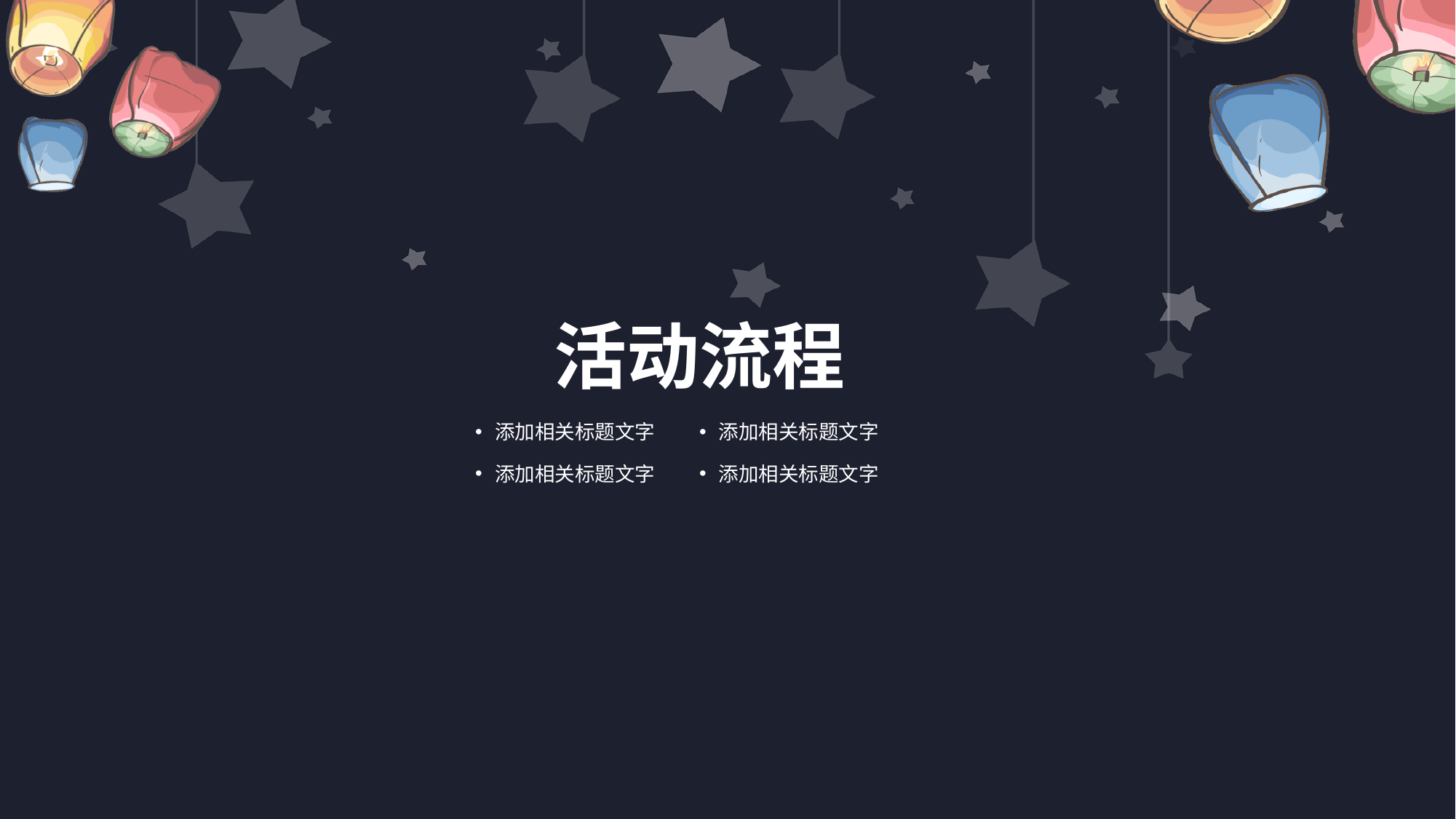

活动流程
添加相关标题文字
添加相关标题文字
添加相关标题文字
添加相关标题文字